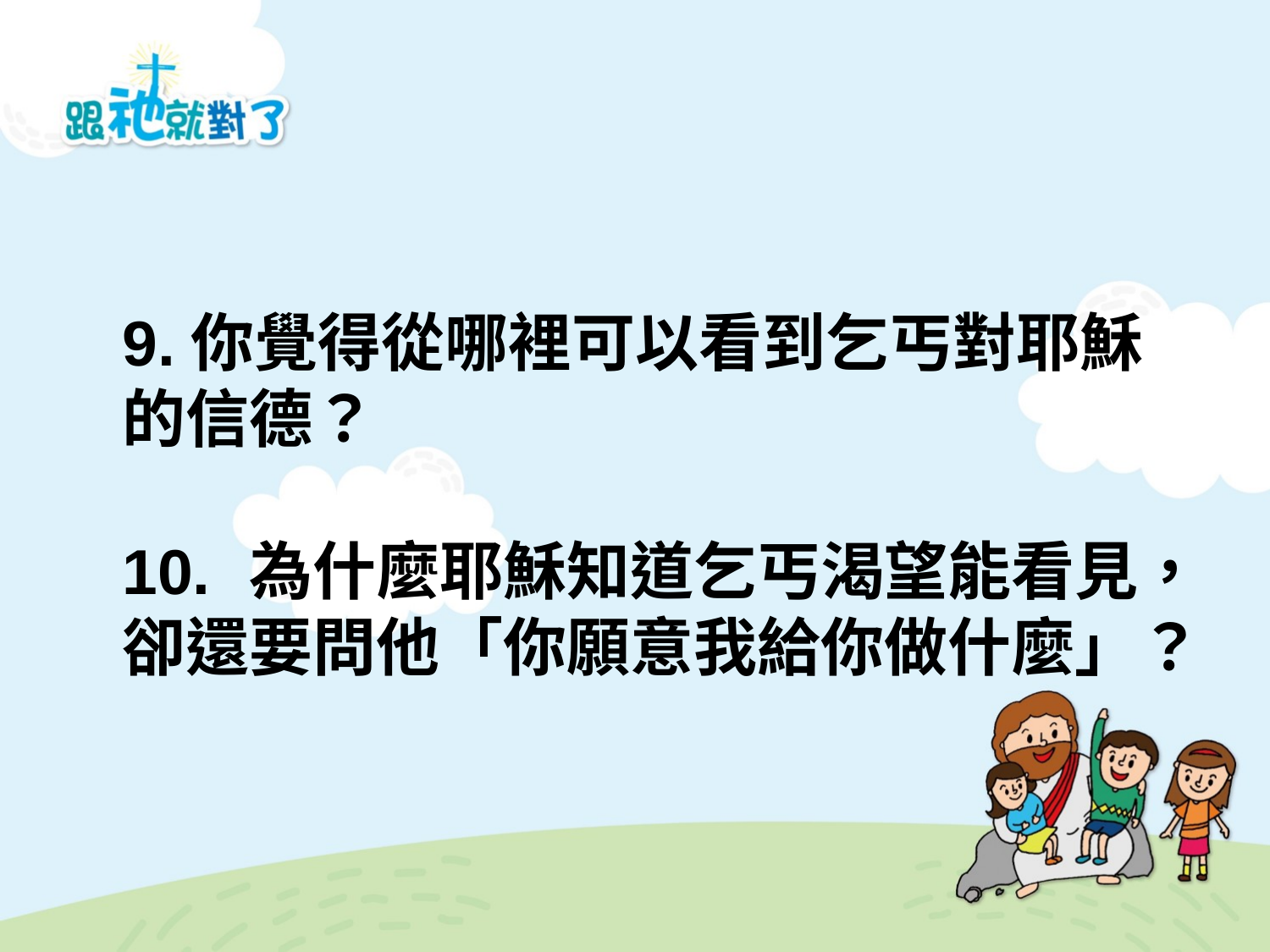

9.你覺得從哪裡可以看到乞丐對耶穌的信德？

10.	為什麼耶穌知道乞丐渴望能看見，卻還要問他「你願意我給你做什麼」？